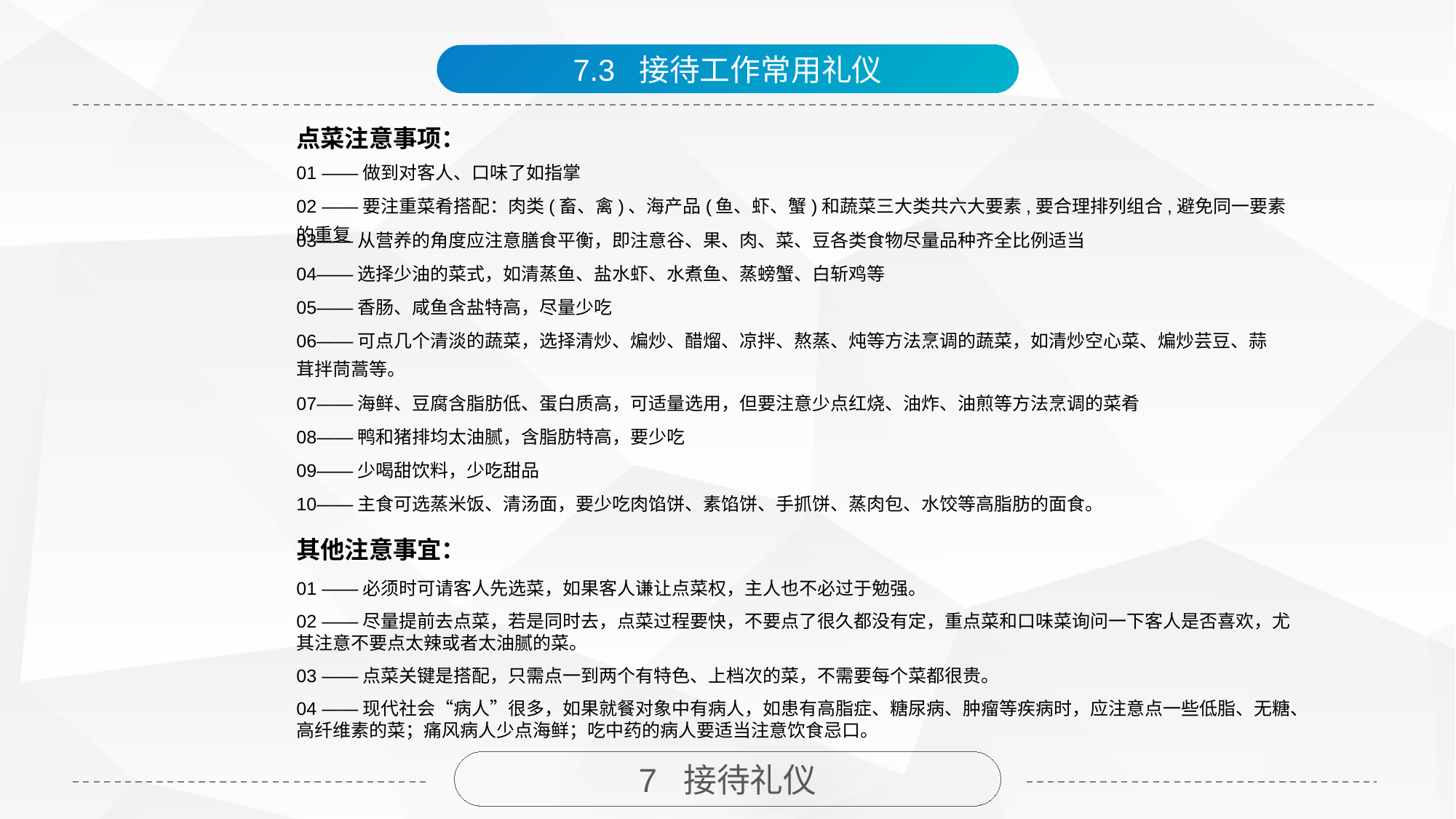

7.3  接待工作常用礼仪
点菜注意事项：
01 ——做到对客人、口味了如指掌
02 ——要注重菜肴搭配：肉类(畜、禽)、海产品(鱼、虾、蟹)和蔬菜三大类共六大要素,要合理排列组合,避免同一要素的重复
03——从营养的角度应注意膳食平衡，即注意谷、果、肉、菜、豆各类食物尽量品种齐全比例适当
04——选择少油的菜式，如清蒸鱼、盐水虾、水煮鱼、蒸螃蟹、白斩鸡等
05——香肠、咸鱼含盐特高，尽量少吃
06——可点几个清淡的蔬菜，选择清炒、煸炒、醋熘、凉拌、熬蒸、炖等方法烹调的蔬菜，如清炒空心菜、煸炒芸豆、蒜茸拌茼蒿等。
07——海鲜、豆腐含脂肪低、蛋白质高，可适量选用，但要注意少点红烧、油炸、油煎等方法烹调的菜肴
08——鸭和猪排均太油腻，含脂肪特高，要少吃
09——少喝甜饮料，少吃甜品
10——主食可选蒸米饭、清汤面，要少吃肉馅饼、素馅饼、手抓饼、蒸肉包、水饺等高脂肪的面食。
其他注意事宜：
01 ——必须时可请客人先选菜，如果客人谦让点菜权，主人也不必过于勉强。
02 ——尽量提前去点菜，若是同时去，点菜过程要快，不要点了很久都没有定，重点菜和口味菜询问一下客人是否喜欢，尤其注意不要点太辣或者太油腻的菜。
03 ——点菜关键是搭配，只需点一到两个有特色、上档次的菜，不需要每个菜都很贵。
04 ——现代社会“病人”很多，如果就餐对象中有病人，如患有高脂症、糖尿病、肿瘤等疾病时，应注意点一些低脂、无糖、高纤维素的菜；痛风病人少点海鲜；吃中药的病人要适当注意饮食忌口。
7  接待礼仪